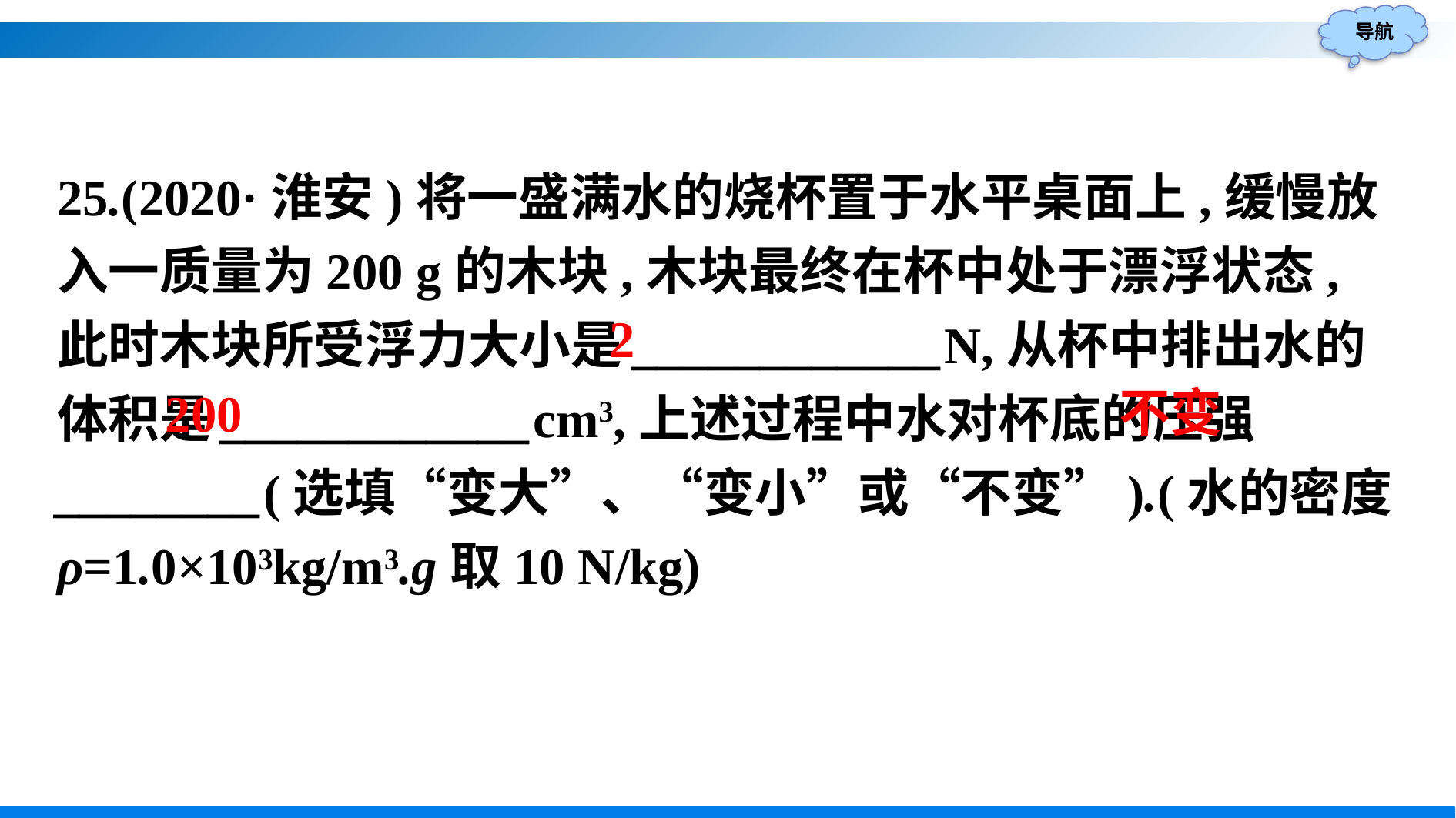

25.(2020·淮安)将一盛满水的烧杯置于水平桌面上,缓慢放入一质量为200 g的木块,木块最终在杯中处于漂浮状态,此时木块所受浮力大小是____________N,从杯中排出水的体积是____________cm3,上述过程中水对杯底的压强________(选填“变大”、“变小”或“不变”).(水的密度ρ=1.0×103kg/m3.g取10 N/kg)
2
不变
200